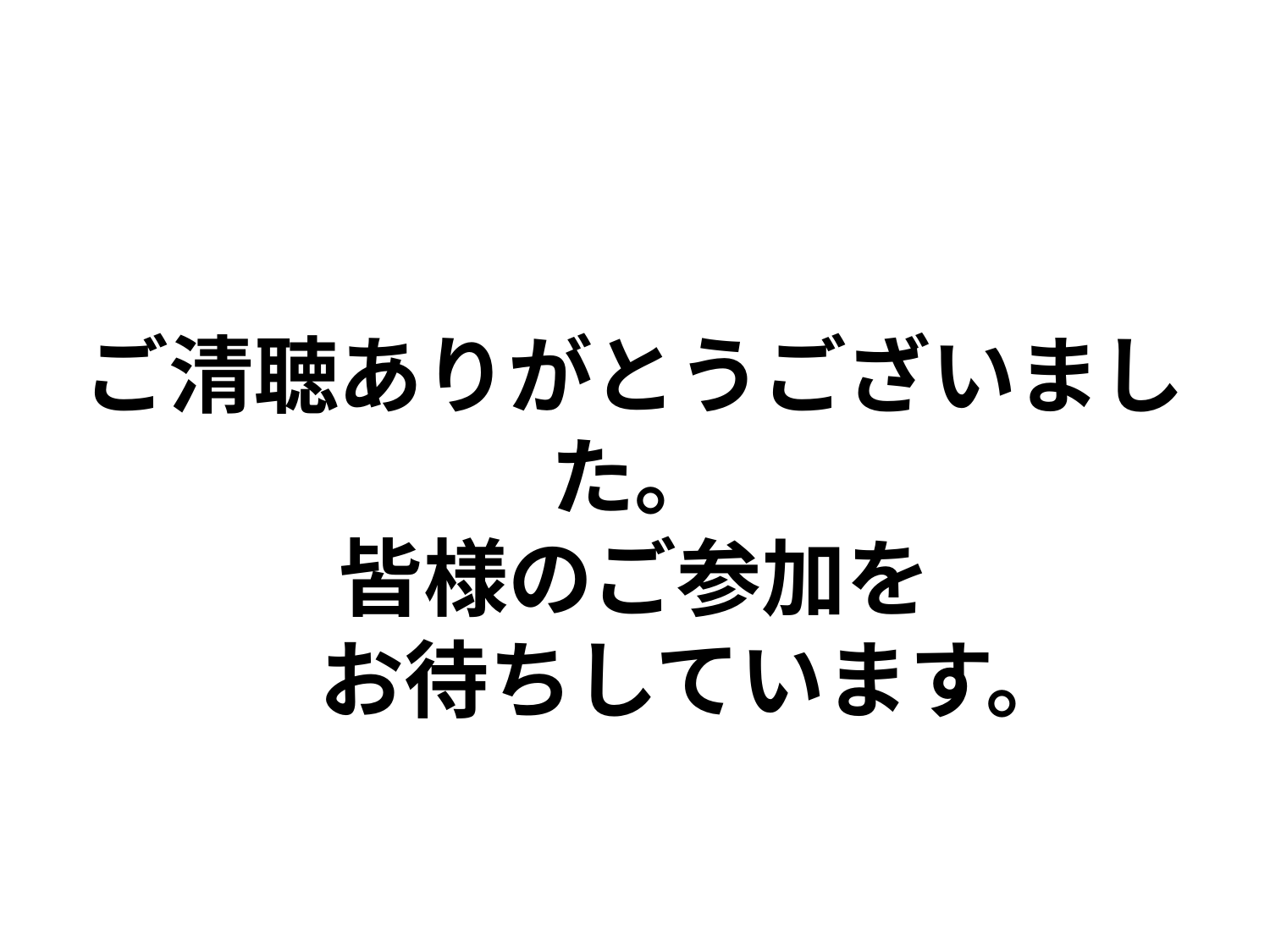

# ロータリーの目的
ご清聴ありがとうございました。
皆様のご参加を
　　お待ちしています。推